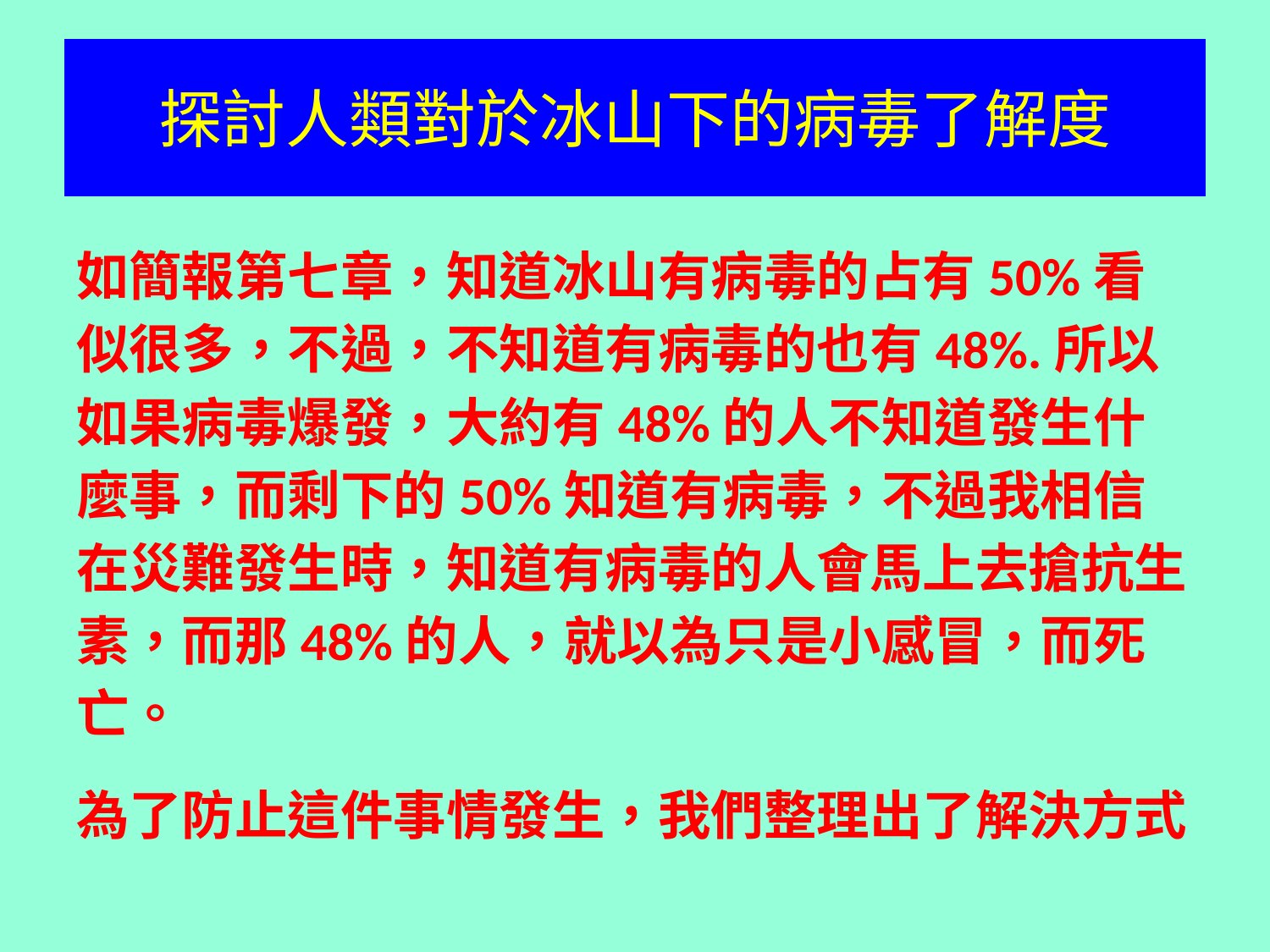

# 探討人類對於冰山下的病毒了解度
如簡報第七章，知道冰山有病毒的占有50%看似很多，不過，不知道有病毒的也有48%.所以如果病毒爆發，大約有48%的人不知道發生什麼事，而剩下的50%知道有病毒，不過我相信在災難發生時，知道有病毒的人會馬上去搶抗生素，而那48%的人，就以為只是小感冒，而死亡。
為了防止這件事情發生，我們整理出了解決方式